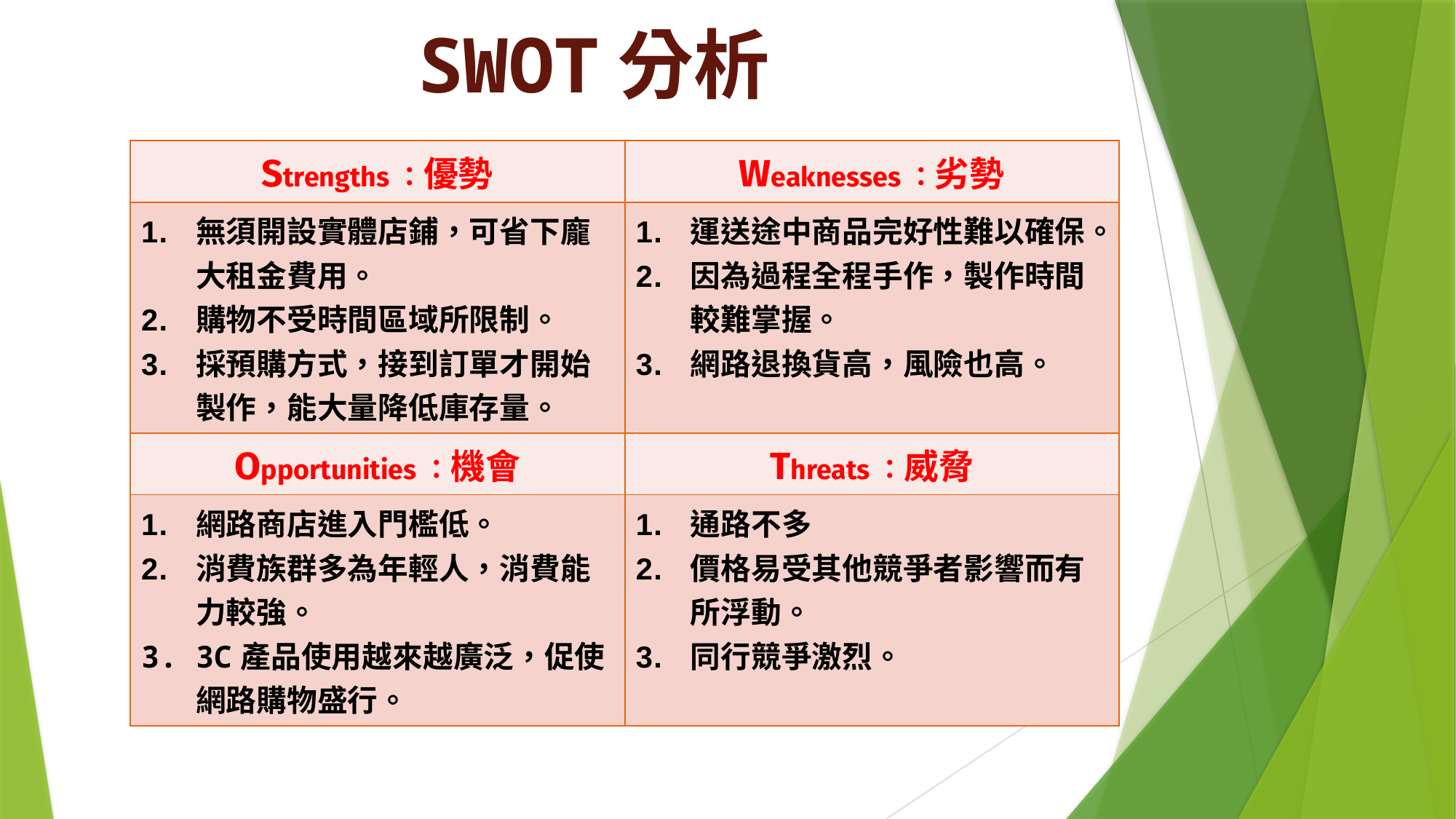

# SWOT分析
| Strengths：優勢 | Weaknesses：劣勢 |
| --- | --- |
| 無須開設實體店鋪，可省下龐大租金費用。 購物不受時間區域所限制。 採預購方式，接到訂單才開始製作，能大量降低庫存量。 | 運送途中商品完好性難以確保。 因為過程全程手作，製作時間較難掌握。 網路退換貨高，風險也高。 |
| Opportunities：機會 | Threats：威脅 |
| 網路商店進入門檻低。 消費族群多為年輕人，消費能力較強。 3C產品使用越來越廣泛，促使網路購物盛行。 | 通路不多 價格易受其他競爭者影響而有所浮動。 同行競爭激烈。 |